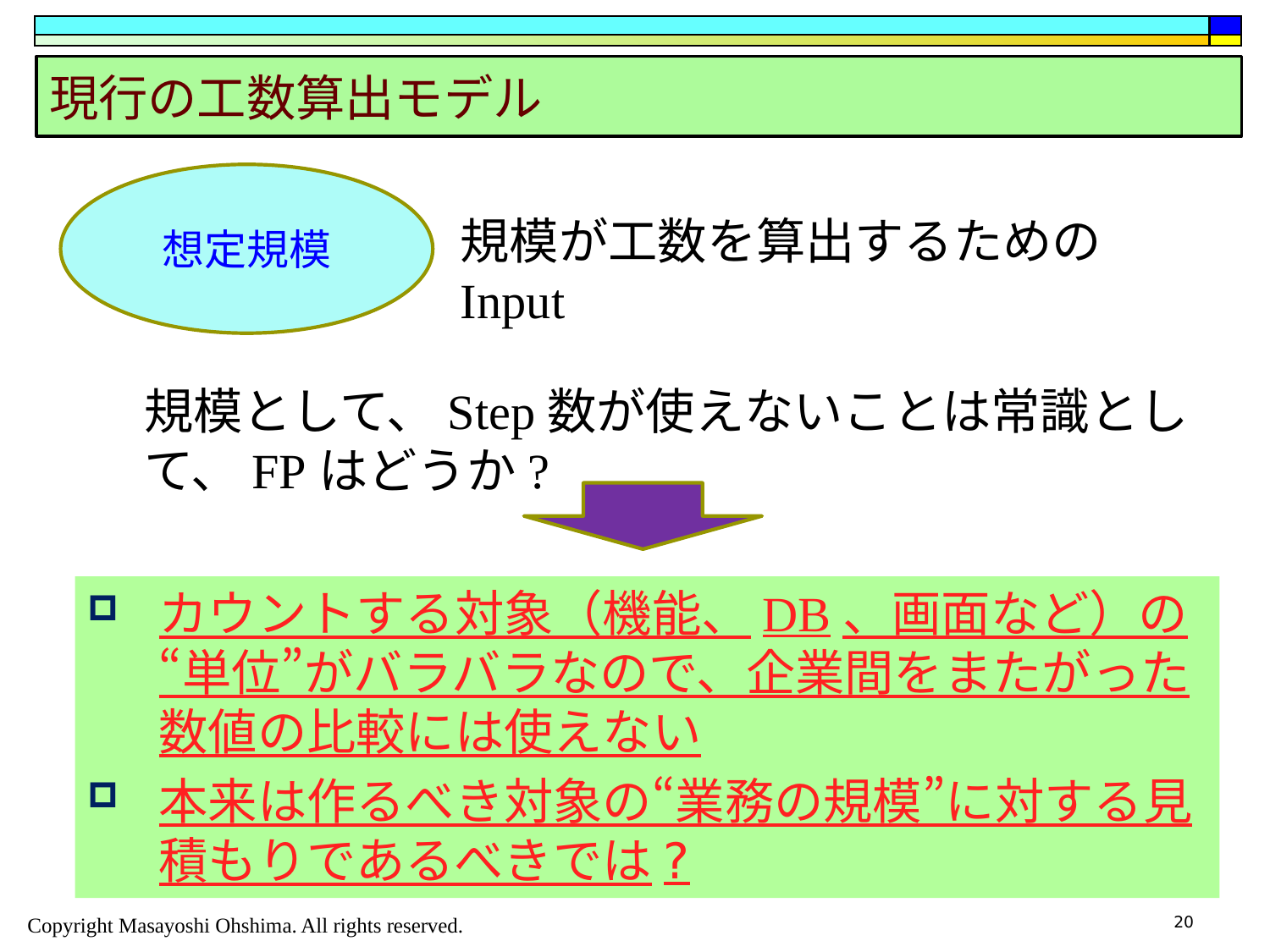

# 現行の工数算出モデル
想定規模
規模が工数を算出するためのInput
規模として、Step数が使えないことは常識として、FPはどうか?

カウントする対象（機能、DB、画面など）の“単位”がバラバラなので、企業間をまたがった数値の比較には使えない
本来は作るべき対象の“業務の規模”に対する見積もりであるべきでは?

20